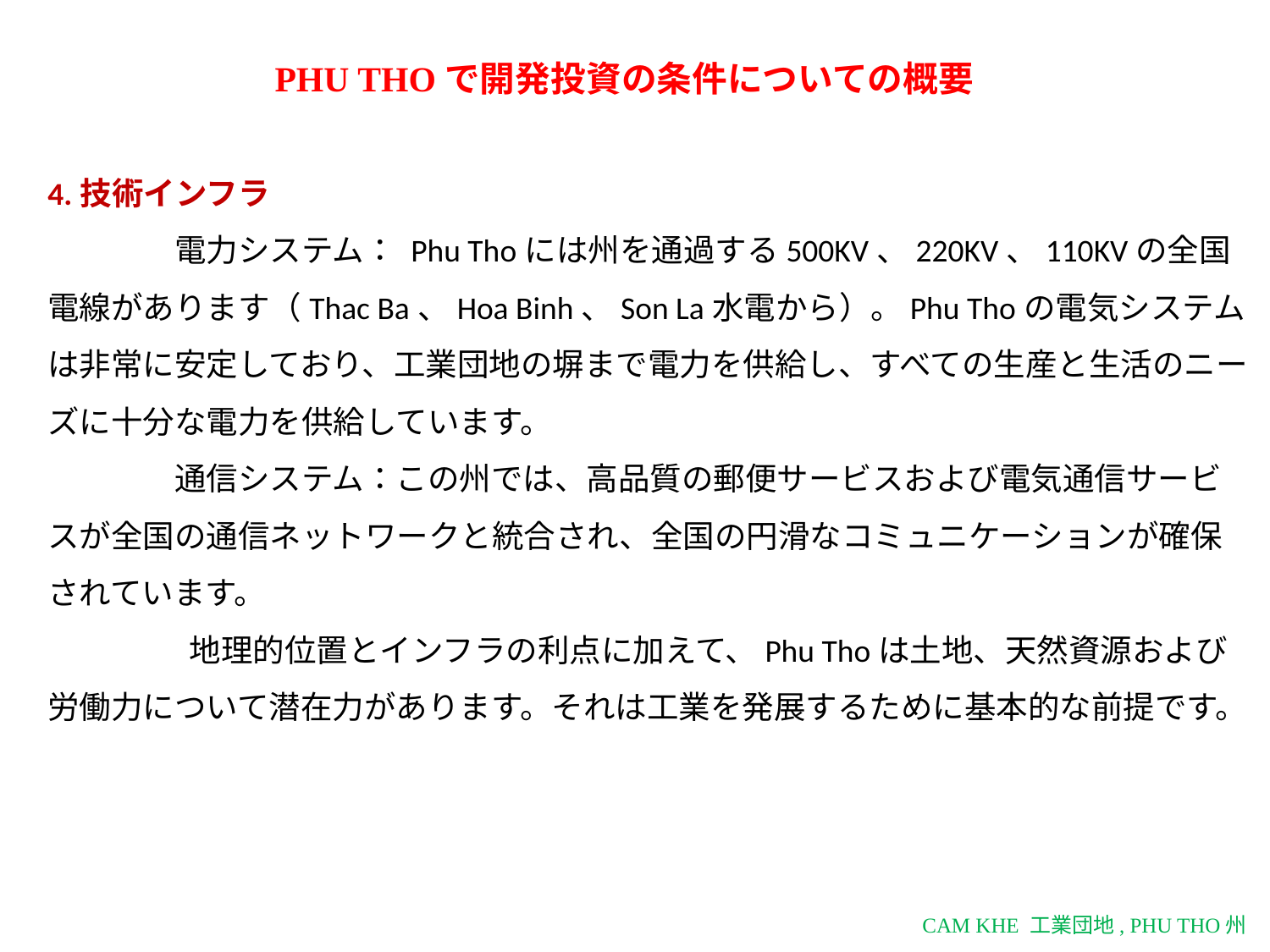

PHU THOで開発投資の条件についての概要
4.技術インフラ
	電力システム： Phu Thoには州を通過する500KV、220KV、110KVの全国電線があります（Thac Ba、Hoa Binh、Son La水電から）。Phu Thoの電気システムは非常に安定しており、工業団地の塀まで電力を供給し、すべての生産と生活のニーズに十分な電力を供給しています。
	通信システム：この州では、高品質の郵便サービスおよび電気通信サービスが全国の通信ネットワークと統合され、全国の円滑なコミュニケーションが確保されています。
	 地理的位置とインフラの利点に加えて、Phu Thoは土地、天然資源および労働力について潜在力があります。それは工業を発展するために基本的な前提です。
CAM KHE 工業団地, PHU THO州